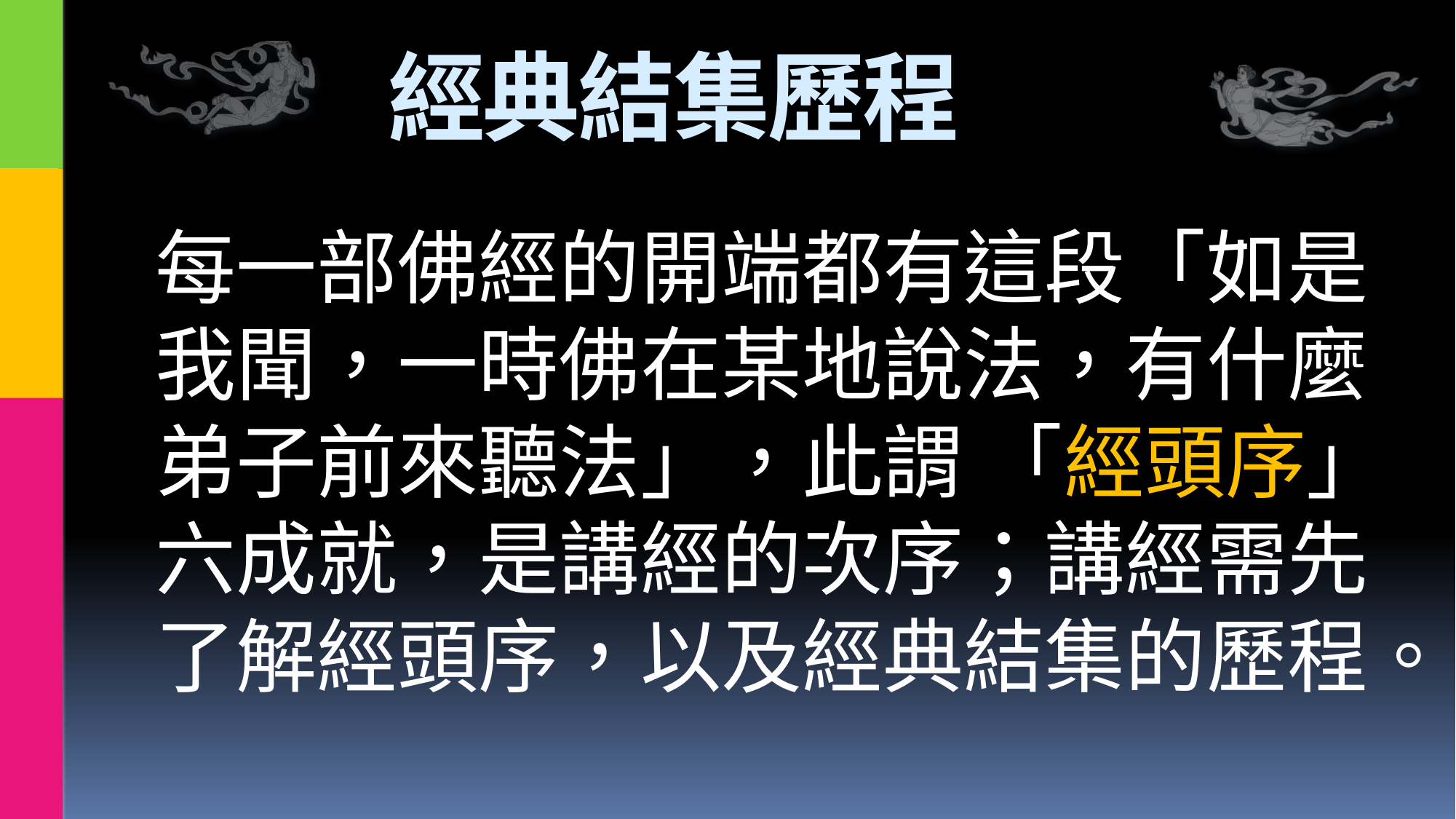

# 經典結集歷程
每一部佛經的開端都有這段「如是我聞，一時佛在某地說法，有什麼弟子前來聽法」，此謂 「經頭序」六成就，是講經的次序；講經需先了解經頭序，以及經典結集的歷程。